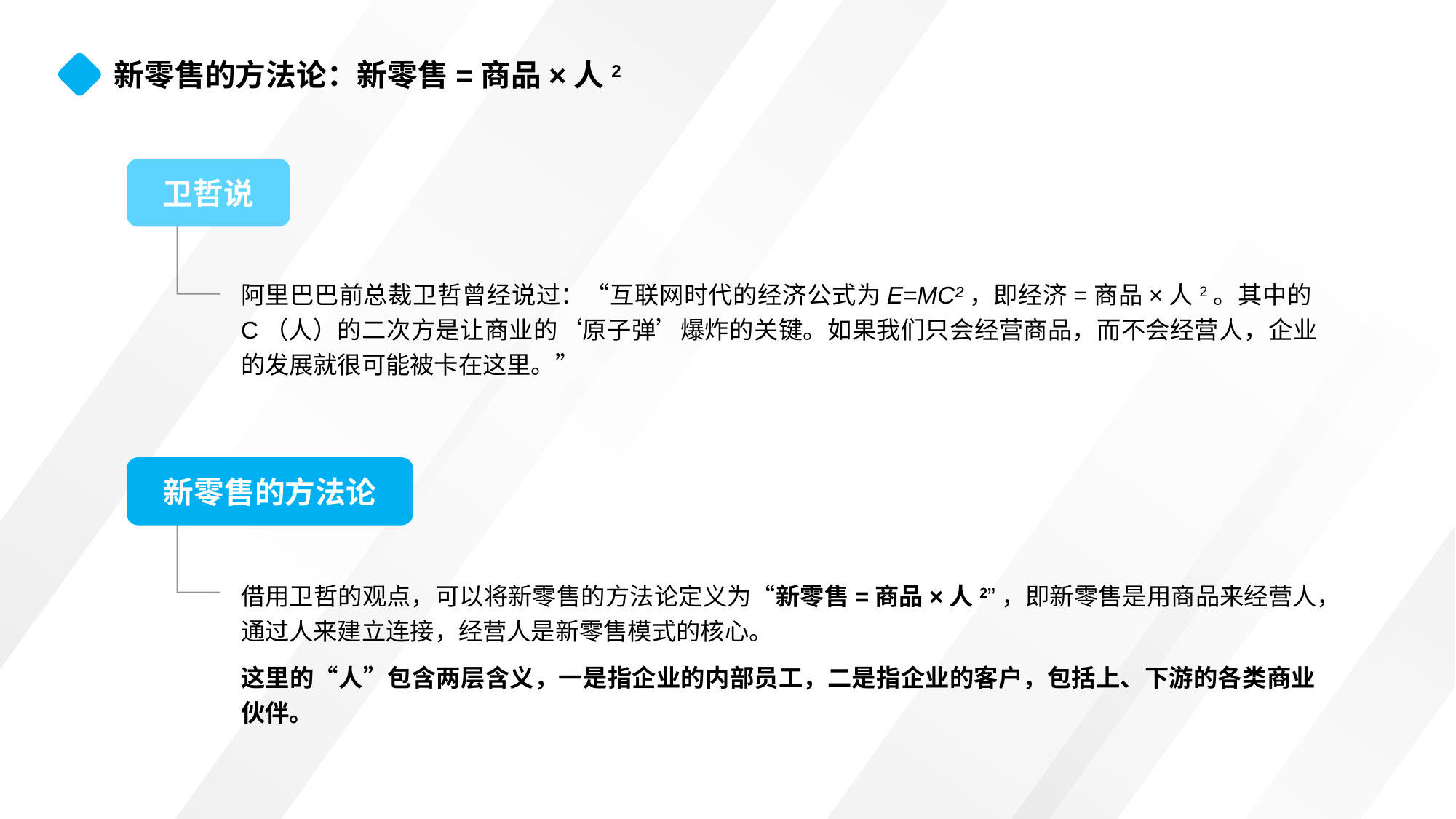

新零售的方法论：新零售=商品×人2

卫哲说

阿里巴巴前总裁卫哲曾经说过：“互联网时代的经济公式为E=MC²，即经济=商品×人2。其中的C（人）的二次方是让商业的‘原子弹’爆炸的关键。如果我们只会经营商品，而不会经营人，企业的发展就很可能被卡在这里。”
新零售的方法论

借用卫哲的观点，可以将新零售的方法论定义为“新零售=商品×人2”，即新零售是用商品来经营人，通过人来建立连接，经营人是新零售模式的核心。
这里的“人”包含两层含义，一是指企业的内部员工，二是指企业的客户，包括上、下游的各类商业伙伴。